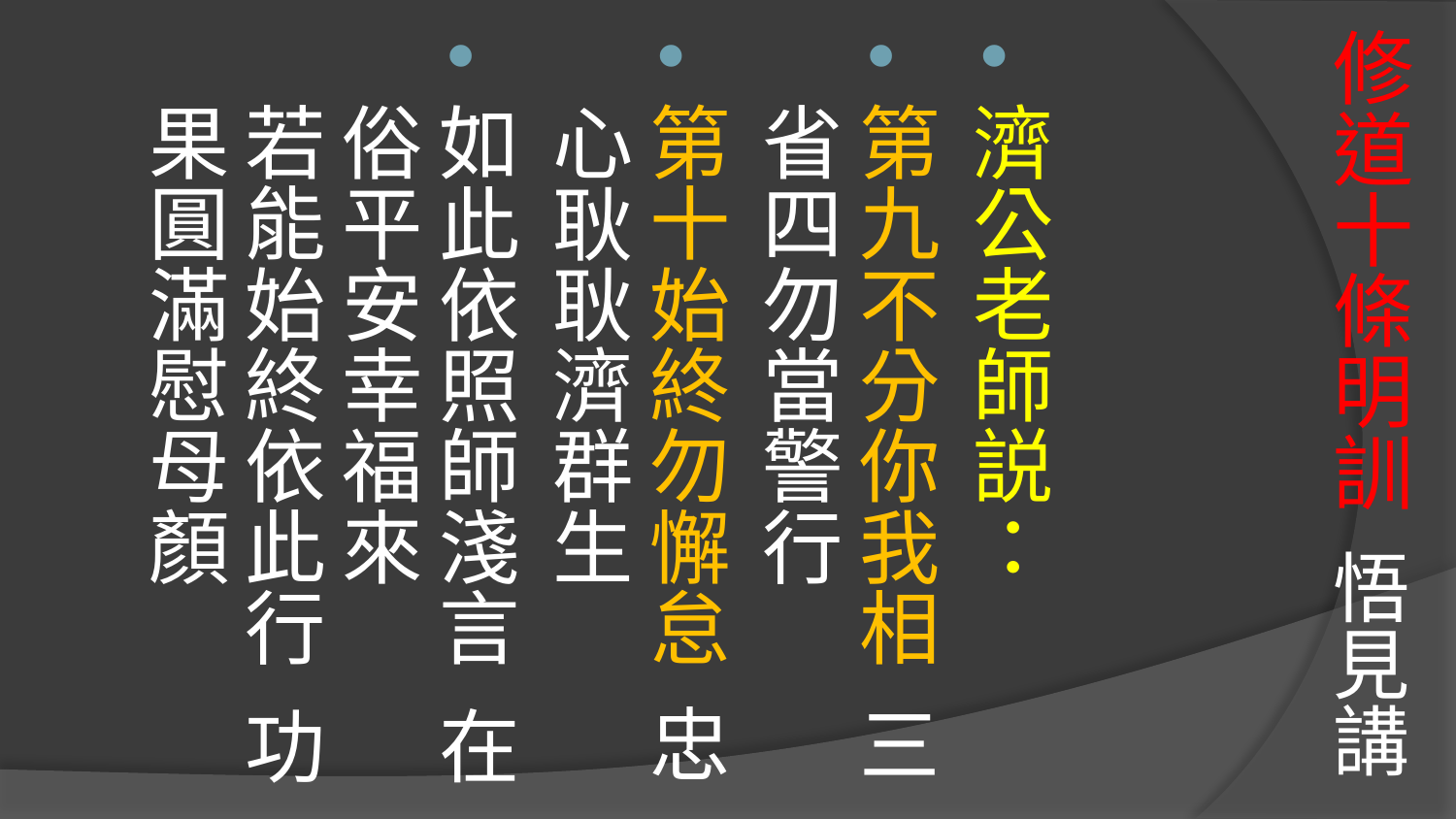

# 修道十條明訓  悟見講
濟公老師説：
第九不分你我相  三省四勿當警行
第十始終勿懈怠  忠心耿耿濟群生
如此依照師淺言  在俗平安幸福來
若能始終依此行  功果圓滿慰母顏